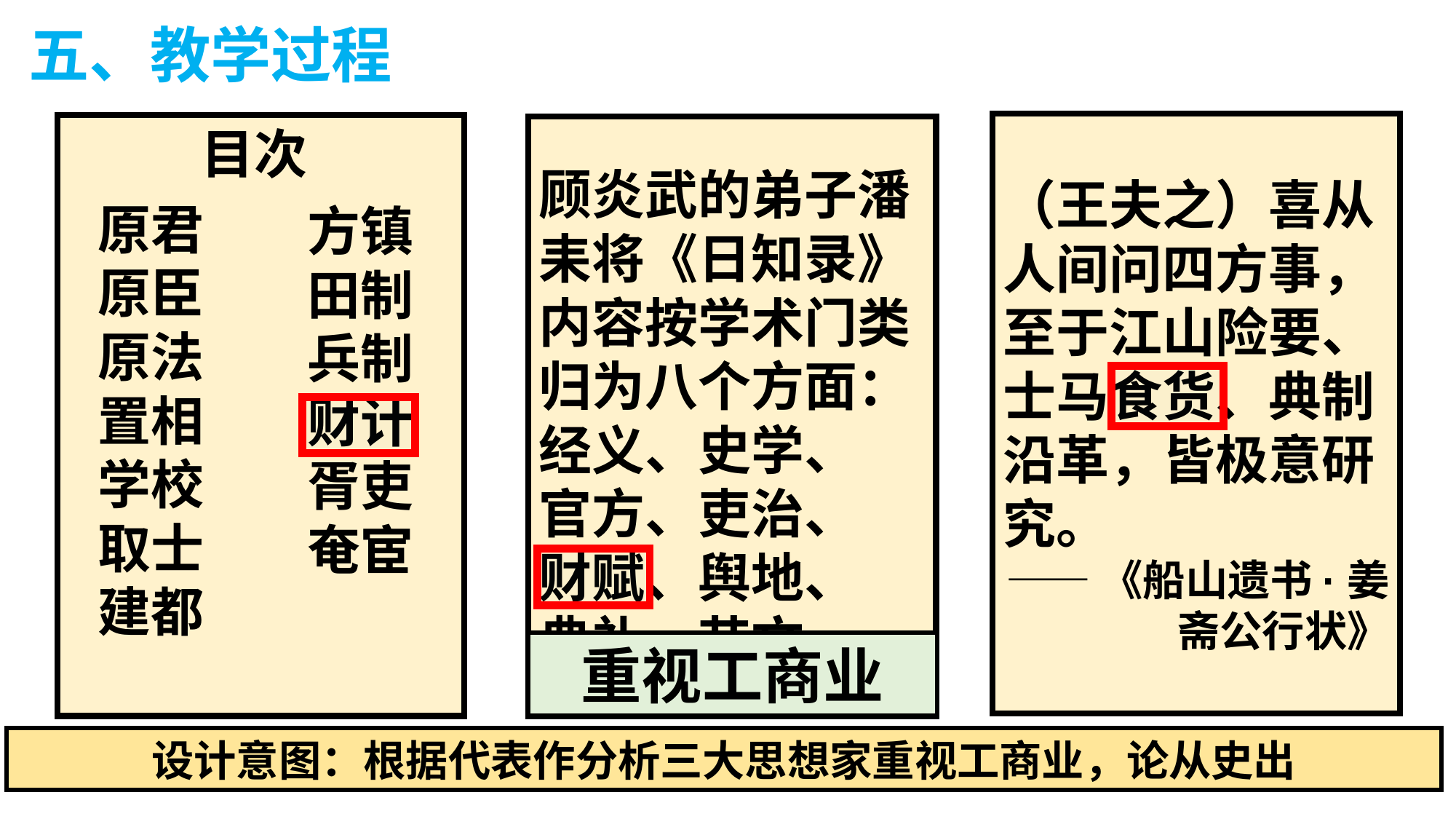

五、教学过程
（王夫之）喜从人间问四方事，至于江山险要、士马食货、典制沿革，皆极意研究。
——《船山遗书·姜斋公行状》

目次
顾炎武的弟子潘耒将《日知录》内容按学术门类归为八个方面：
经义、史学、
官方、吏治、
财赋、舆地、
典礼、艺文。
原君
原臣
原法
置相
学校
取士
建都
方镇
田制
兵制
财计
胥吏
奄宦

重视工商业
设计意图：根据代表作分析三大思想家重视工商业，论从史出